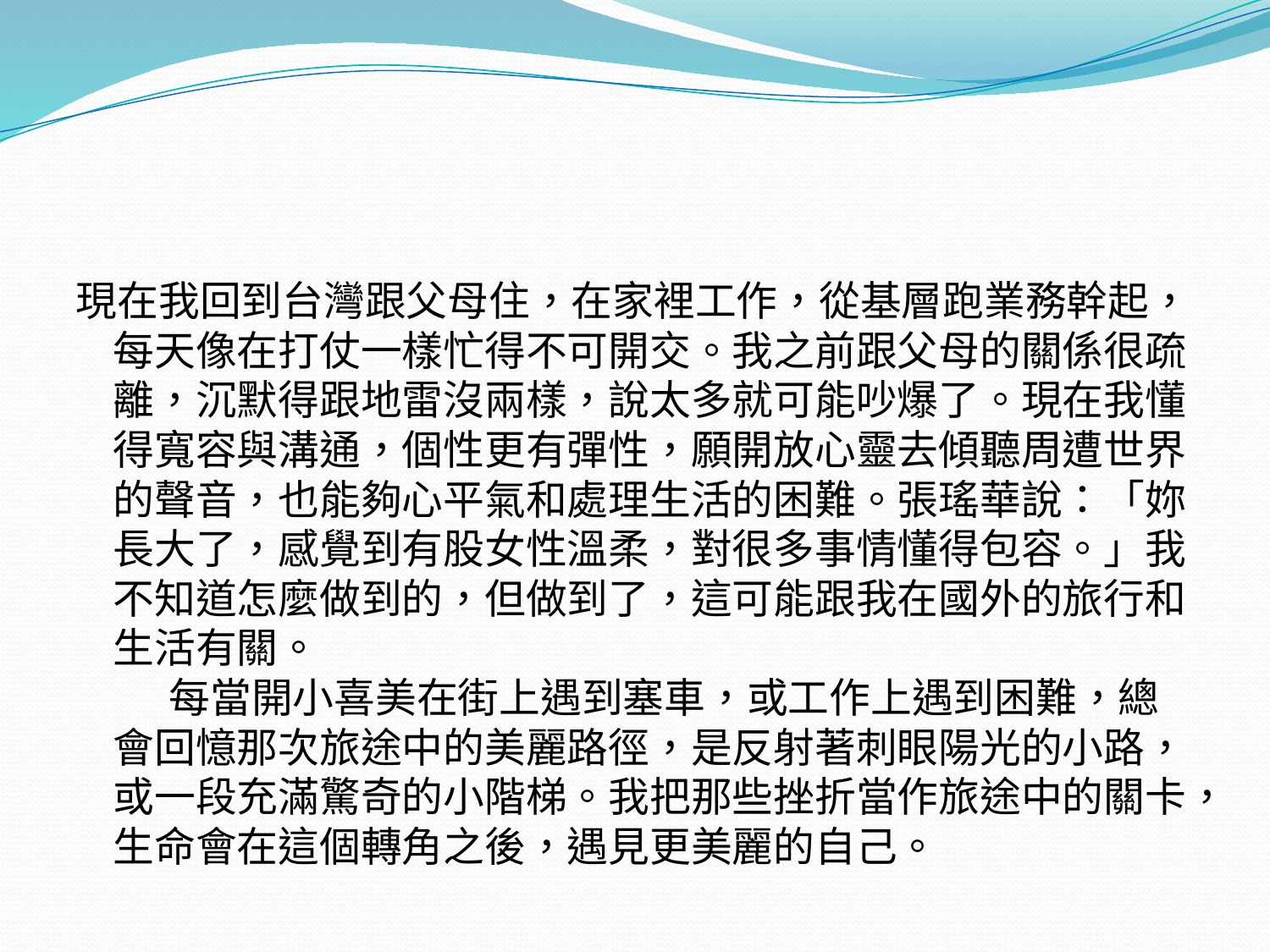

#
現在我回到台灣跟父母住，在家裡工作，從基層跑業務幹起，每天像在打仗一樣忙得不可開交。我之前跟父母的關係很疏離，沉默得跟地雷沒兩樣，說太多就可能吵爆了。現在我懂得寬容與溝通，個性更有彈性，願開放心靈去傾聽周遭世界的聲音，也能夠心平氣和處理生活的困難。張瑤華說：「妳長大了，感覺到有股女性溫柔，對很多事情懂得包容。」我不知道怎麼做到的，但做到了，這可能跟我在國外的旅行和生活有關。 
      每當開小喜美在街上遇到塞車，或工作上遇到困難，總會回憶那次旅途中的美麗路徑，是反射著刺眼陽光的小路，或一段充滿驚奇的小階梯。我把那些挫折當作旅途中的關卡，生命會在這個轉角之後，遇見更美麗的自己。